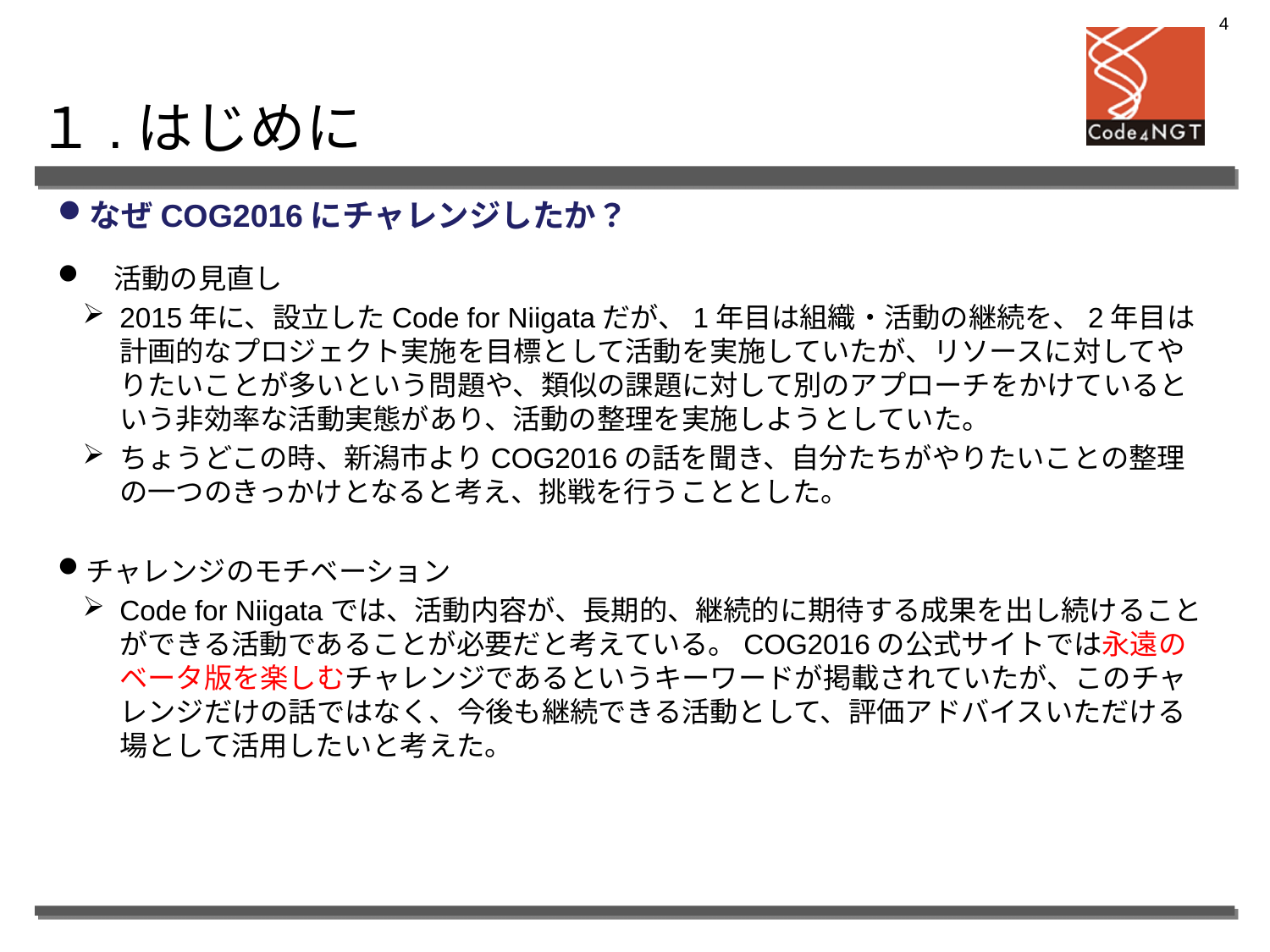

4
１.はじめに
なぜCOG2016にチャレンジしたか？

　活動の見直し
2015年に、設立したCode for Niigataだが、1年目は組織・活動の継続を、2年目は計画的なプロジェクト実施を目標として活動を実施していたが、リソースに対してやりたいことが多いという問題や、類似の課題に対して別のアプローチをかけているという非効率な活動実態があり、活動の整理を実施しようとしていた。
ちょうどこの時、新潟市よりCOG2016の話を聞き、自分たちがやりたいことの整理の一つのきっかけとなると考え、挑戦を行うこととした。

チャレンジのモチベーション
Code for Niigataでは、活動内容が、長期的、継続的に期待する成果を出し続けることができる活動であることが必要だと考えている。COG2016の公式サイトでは永遠のベータ版を楽しむチャレンジであるというキーワードが掲載されていたが、このチャレンジだけの話ではなく、今後も継続できる活動として、評価アドバイスいただける場として活用したいと考えた。